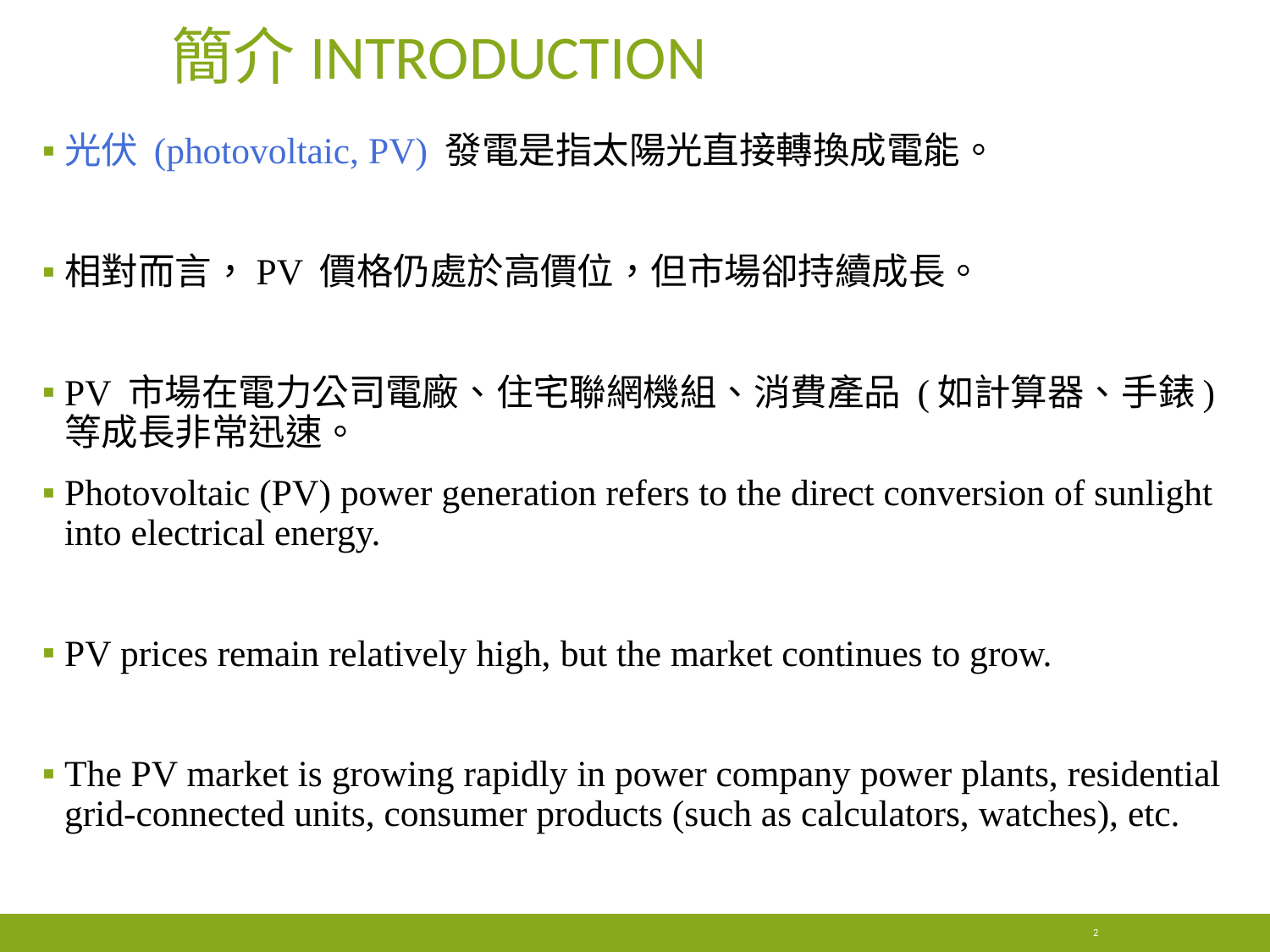

# 簡介introduction
光伏 (photovoltaic, PV) 發電是指太陽光直接轉換成電能。

相對而言，PV 價格仍處於高價位，但市場卻持續成長。

PV 市場在電力公司電廠、住宅聯網機組、消費產品 (如計算器、手錶)等成長非常迅速。
Photovoltaic (PV) power generation refers to the direct conversion of sunlight into electrical energy.

PV prices remain relatively high, but the market continues to grow.

The PV market is growing rapidly in power company power plants, residential grid-connected units, consumer products (such as calculators, watches), etc.
2